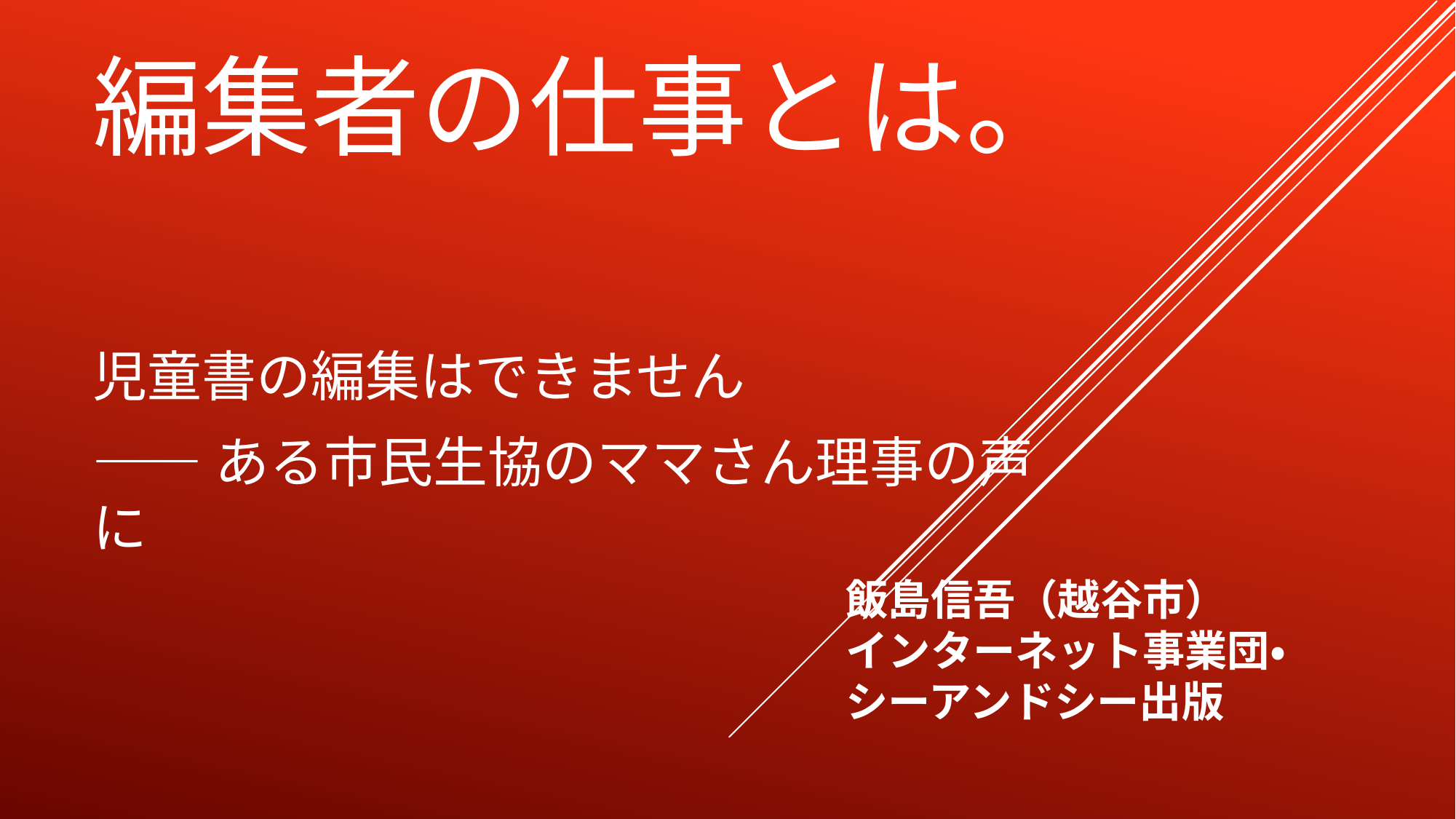

# 編集者の仕事とは。
児童書の編集はできません
――ある市民生協のママさん理事の声に
飯島信吾（越谷市）
インターネット事業団・
シーアンドシー出版